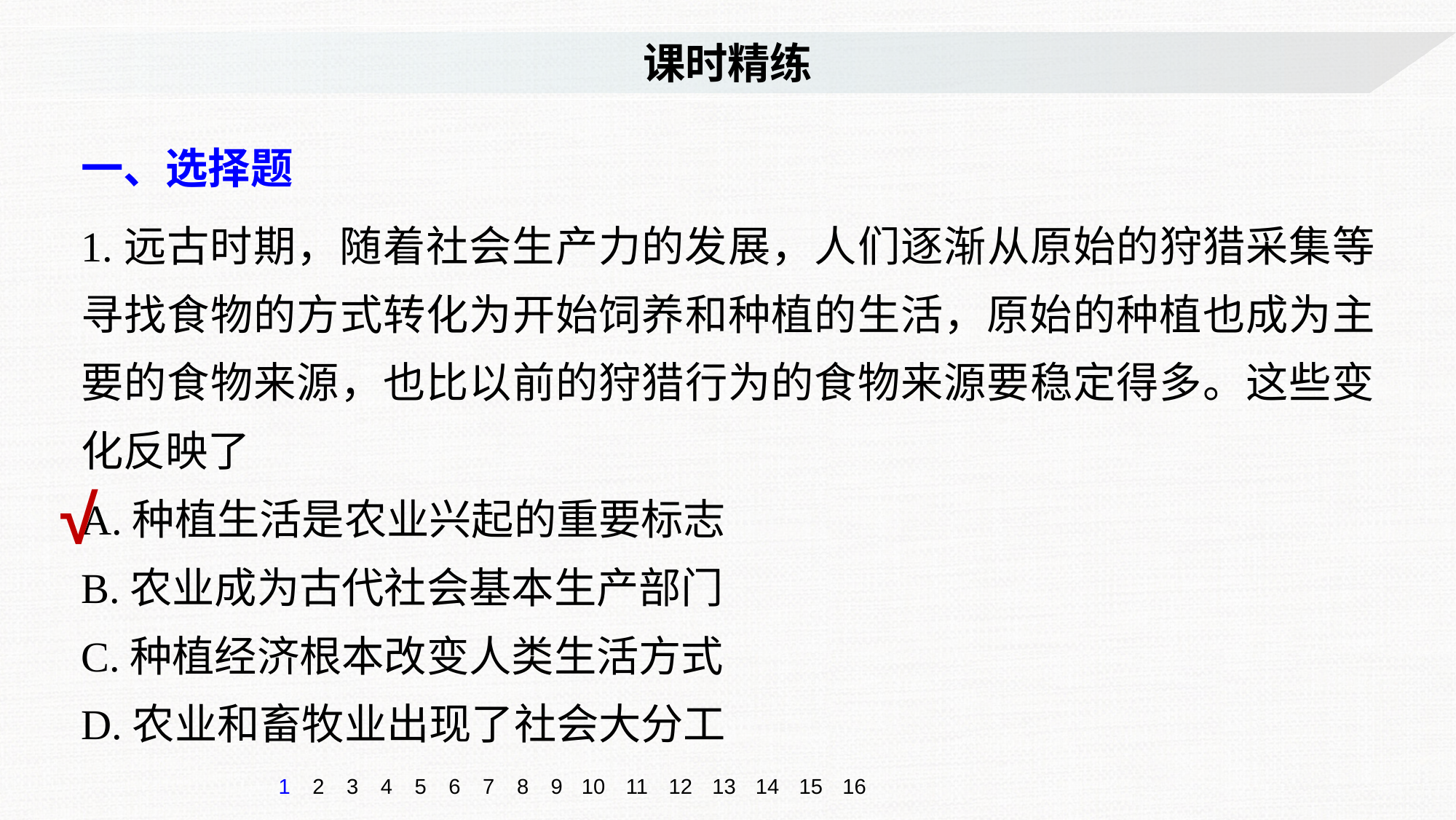

课时精练

一、选择题
1.远古时期，随着社会生产力的发展，人们逐渐从原始的狩猎采集等寻找食物的方式转化为开始饲养和种植的生活，原始的种植也成为主要的食物来源，也比以前的狩猎行为的食物来源要稳定得多。这些变化反映了
A.种植生活是农业兴起的重要标志
B.农业成为古代社会基本生产部门
C.种植经济根本改变人类生活方式
D.农业和畜牧业出现了社会大分工
√
1
2
3
4
5
6
7
8
9
10
11
12
13
14
15
16